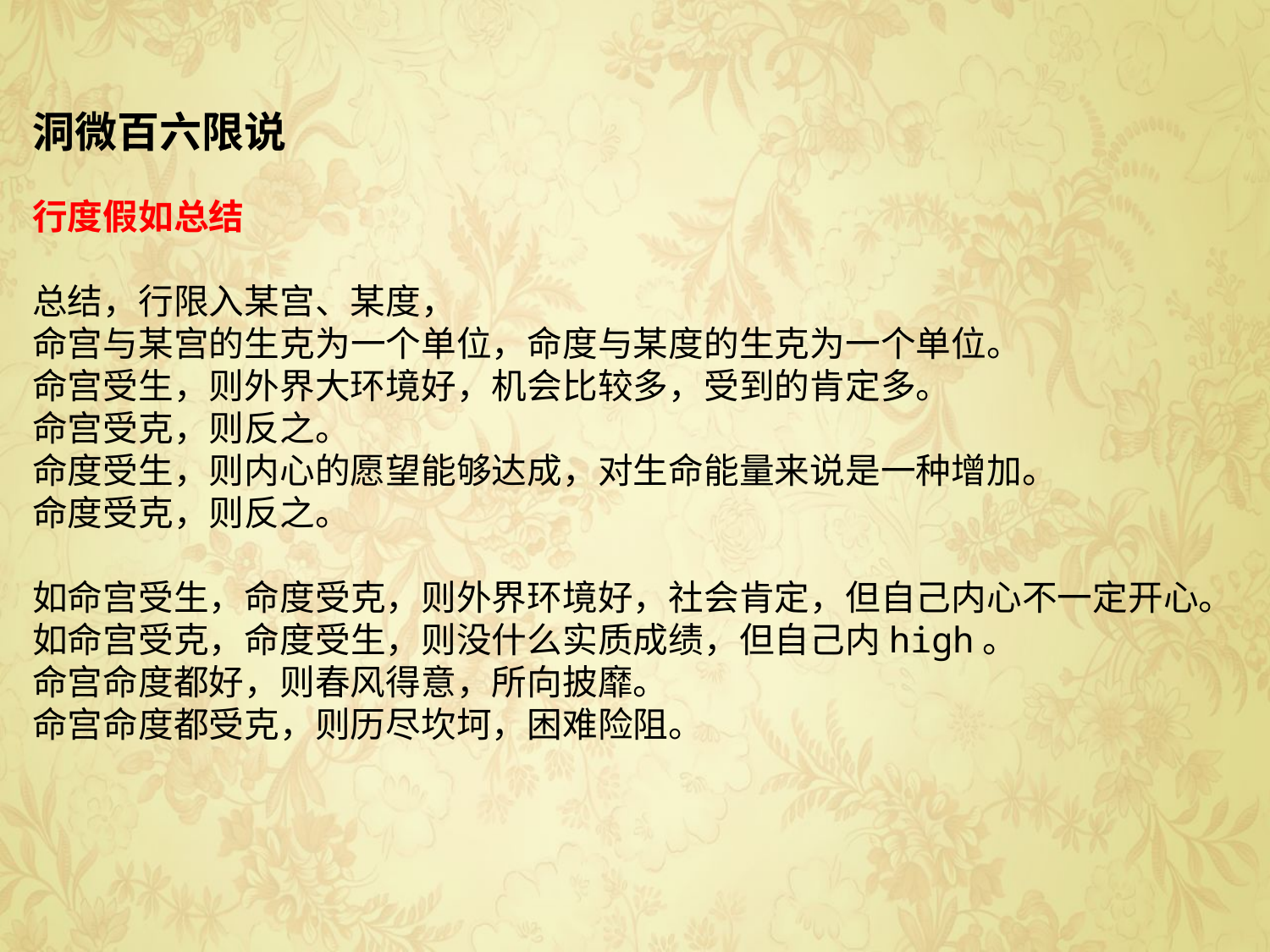

洞微百六限说

行度假如总结

总结，行限入某宫、某度，
命宫与某宫的生克为一个单位，命度与某度的生克为一个单位。
命宫受生，则外界大环境好，机会比较多，受到的肯定多。
命宫受克，则反之。
命度受生，则内心的愿望能够达成，对生命能量来说是一种增加。
命度受克，则反之。

如命宫受生，命度受克，则外界环境好，社会肯定，但自己内心不一定开心。
如命宫受克，命度受生，则没什么实质成绩，但自己内high。
命宫命度都好，则春风得意，所向披靡。
命宫命度都受克，则历尽坎坷，困难险阻。